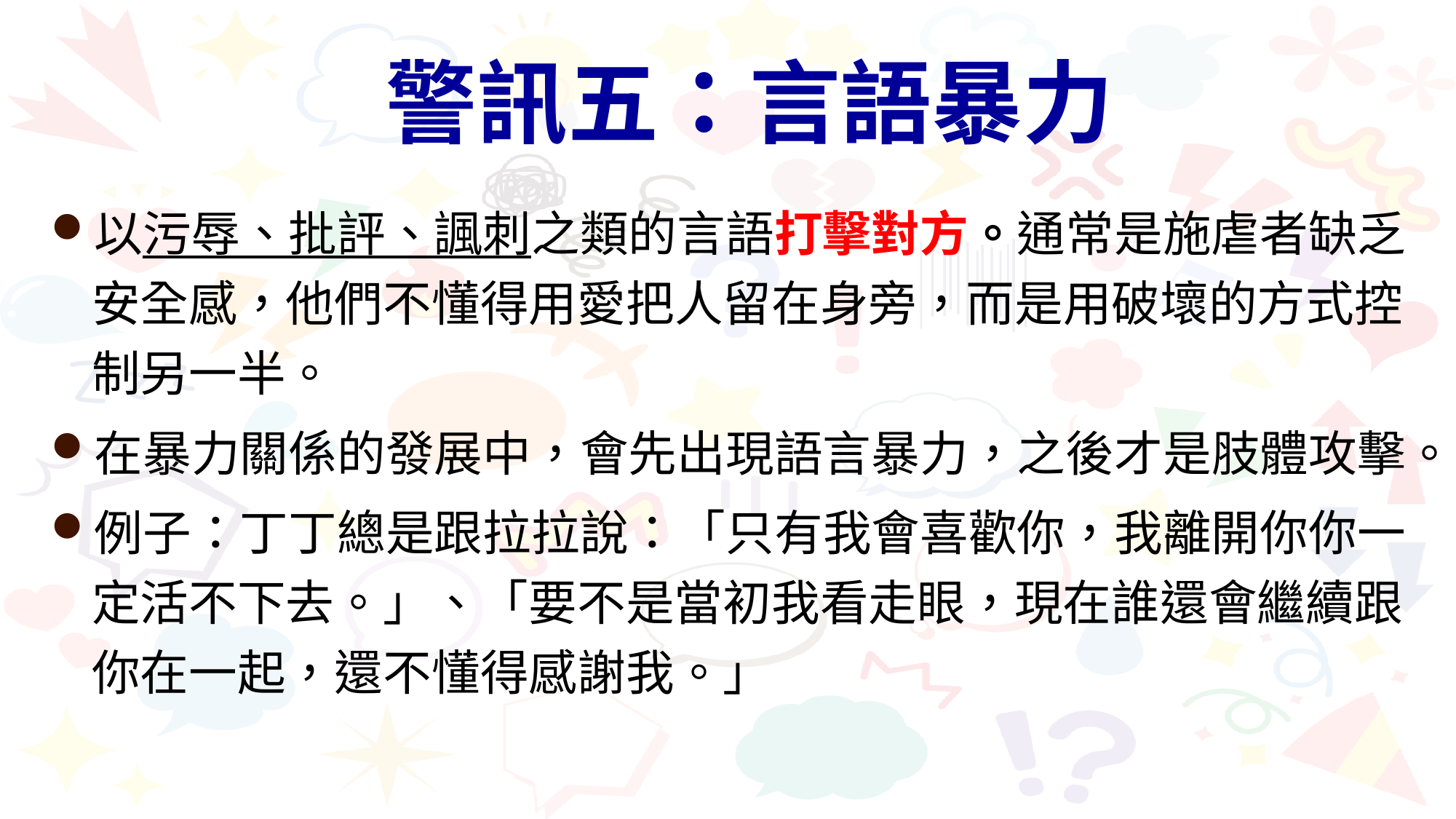

警訊五：言語暴力
以污辱、批評、諷刺之類的言語打擊對方。通常是施虐者缺乏安全感，他們不懂得用愛把人留在身旁，而是用破壞的方式控制另一半。
在暴力關係的發展中，會先出現語言暴力，之後才是肢體攻擊。
例子：丁丁總是跟拉拉說：「只有我會喜歡你，我離開你你一定活不下去。」、「要不是當初我看走眼，現在誰還會繼續跟你在一起，還不懂得感謝我。」